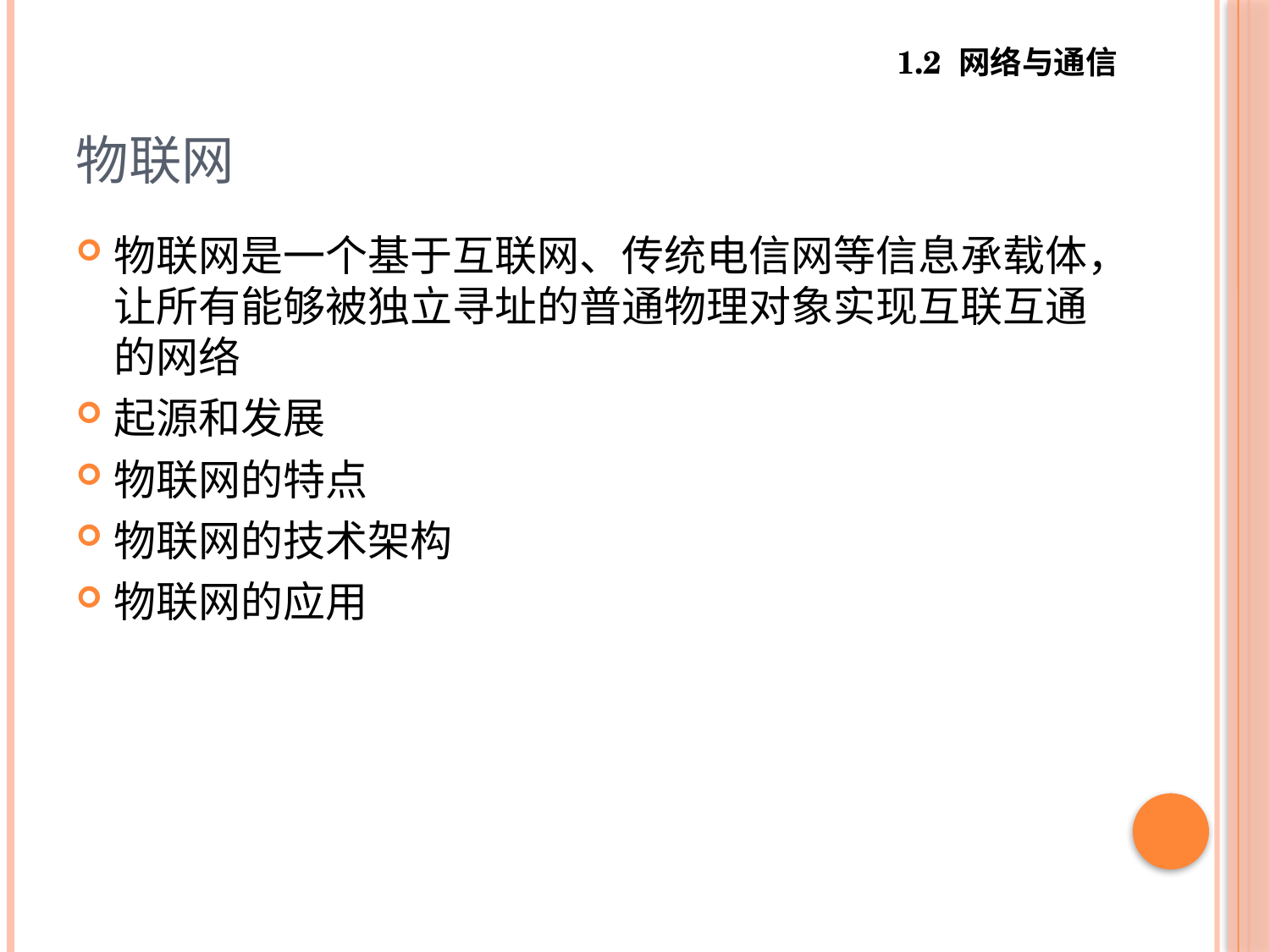

1.2 网络与通信
# 物联网
物联网是一个基于互联网、传统电信网等信息承载体，让所有能够被独立寻址的普通物理对象实现互联互通的网络
起源和发展
物联网的特点
物联网的技术架构
物联网的应用